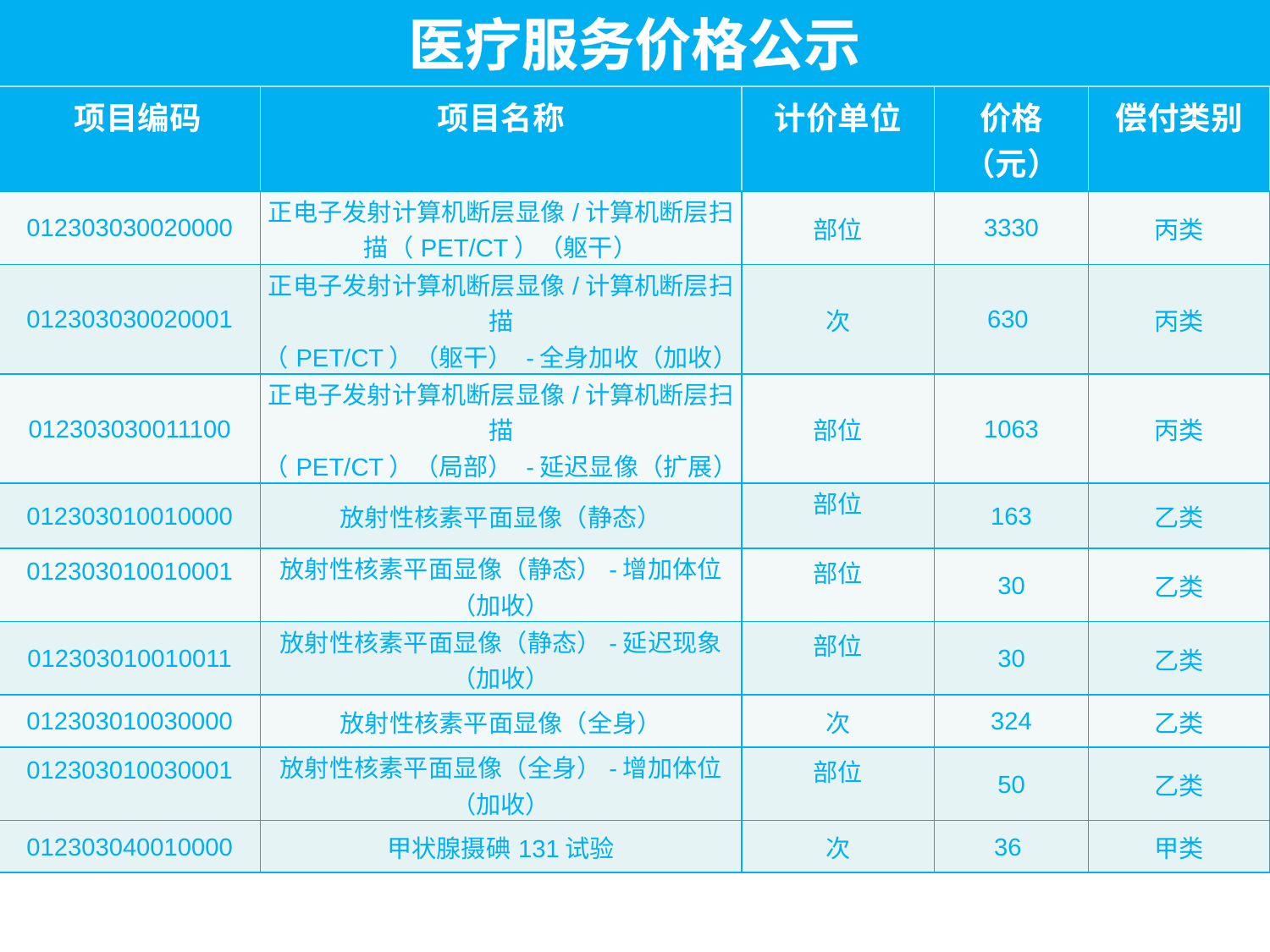

| 医疗服务价格公示 |  |  |  |  |
| --- | --- | --- | --- | --- |
| 项目编码 | 项目名称 | 计价单位 | 价格（元） | 偿付类别 |
| 012303030020000 | 正电子发射计算机断层显像/计算机断层扫描（PET/CT）（躯干） | 部位 | 3330 | 丙类 |
| 012303030020001 | 正电子发射计算机断层显像/计算机断层扫描 （PET/CT）（躯干） -全身加收（加收） | 次 | 630 | 丙类 |
| 012303030011100 | 正电子发射计算机断层显像/计算机断层扫描 （PET/CT）（局部） -延迟显像（扩展） | 部位 | 1063 | 丙类 |
| 012303010010000 | 放射性核素平面显像（静态） | 部位 | 163 | 乙类 |
| 012303010010001 | 放射性核素平面显像（静态）-增加体位（加收） | 部位 | 30 | 乙类 |
| 012303010010011 | 放射性核素平面显像（静态）-延迟现象（加收） | 部位 | 30 | 乙类 |
| 012303010030000 | 放射性核素平面显像（全身） | 次 | 324 | 乙类 |
| 012303010030001 | 放射性核素平面显像（全身）-增加体位（加收） | 部位 | 50 | 乙类 |
| 012303040010000 | 甲状腺摄碘131试验 | 次 | 36 | 甲类 |